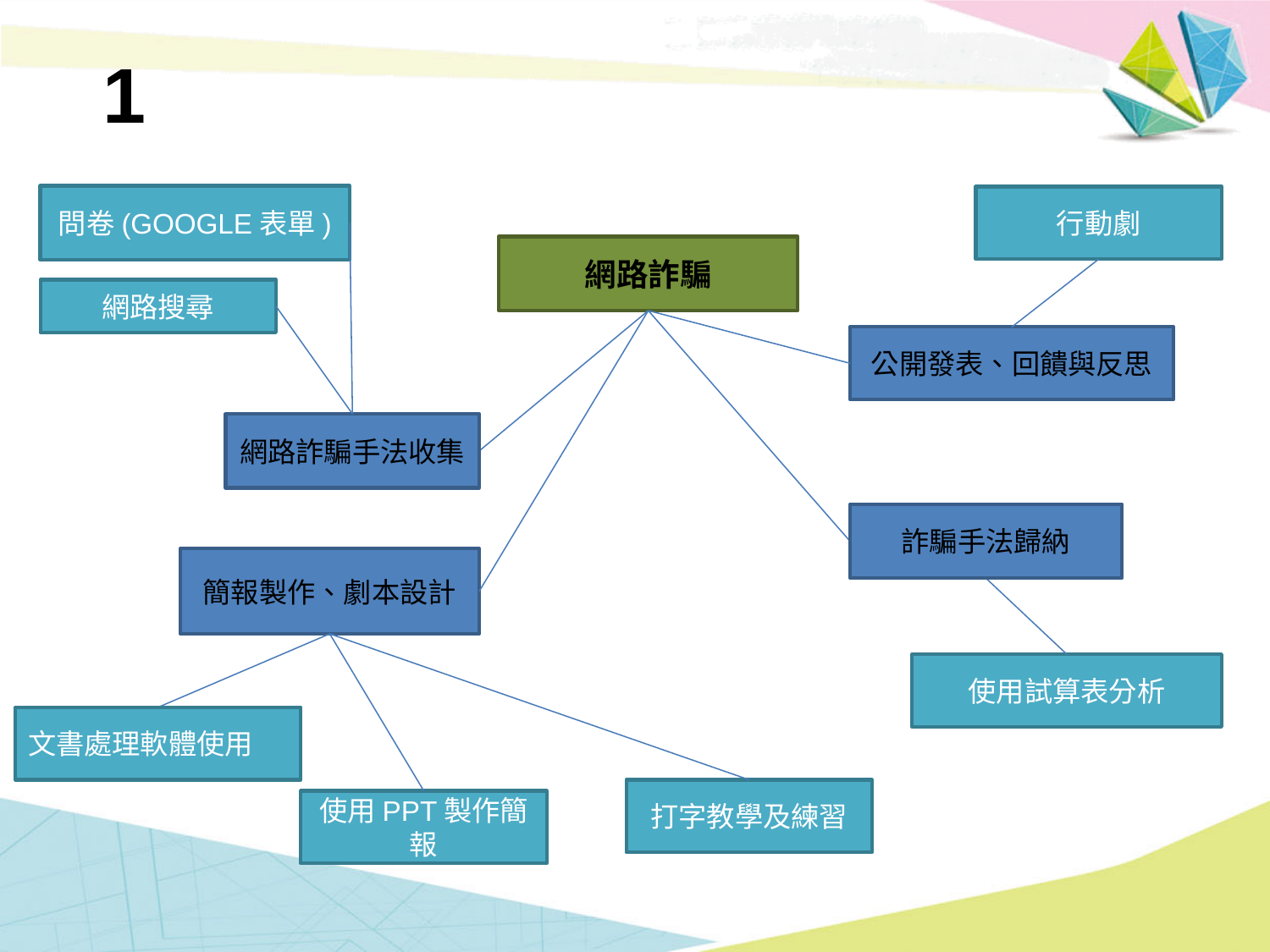

# 1
問卷(GOOGLE表單)
行動劇
網路詐騙
網路搜尋
公開發表、回饋與反思
網路詐騙手法收集
詐騙手法歸納
簡報製作、劇本設計
使用試算表分析
文書處理軟體使用
打字教學及練習
使用PPT製作簡報